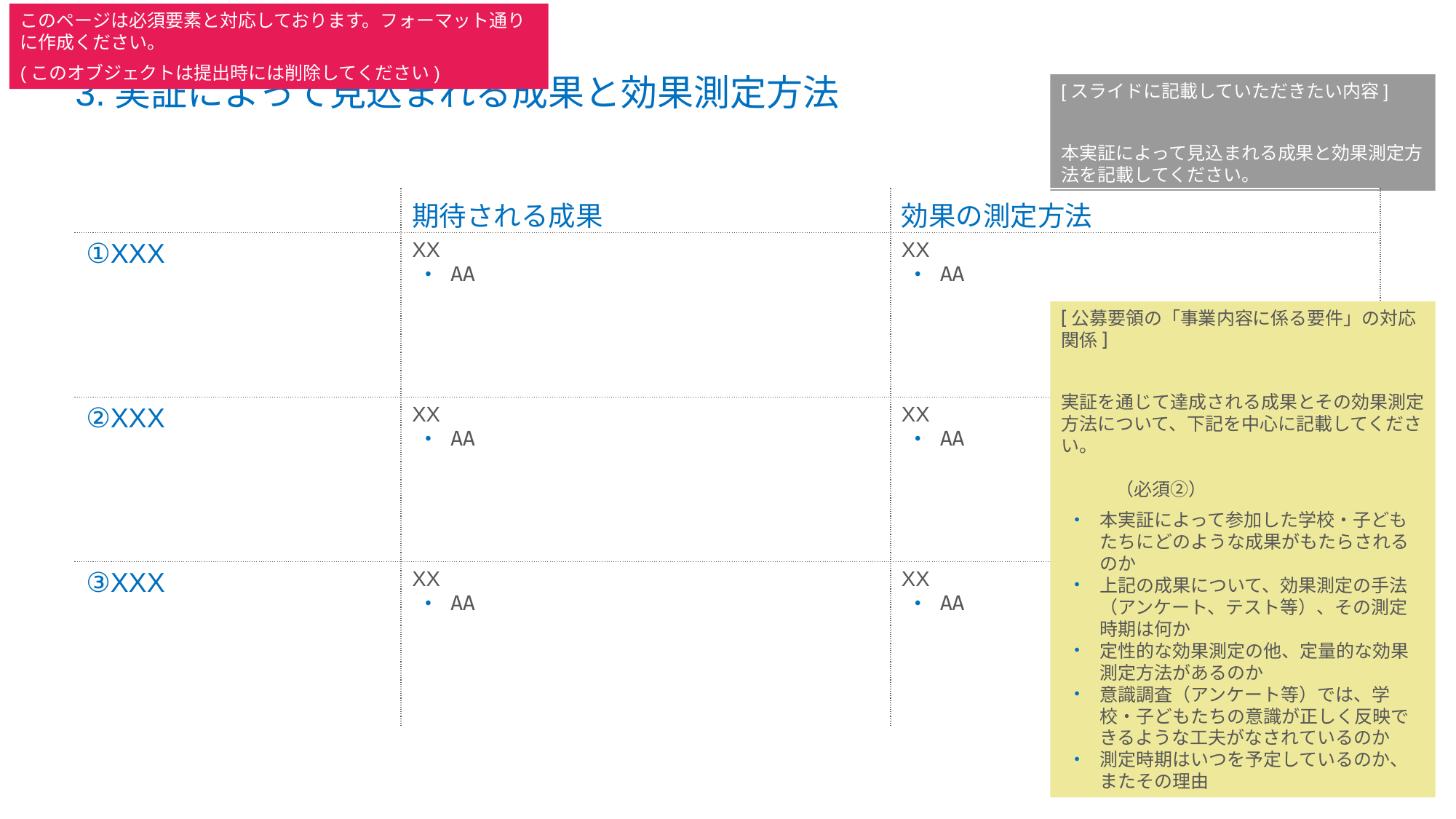

このページは必須要素と対応しております。フォーマット通りに作成ください。
(このオブジェクトは提出時には削除してください)
# 3.実証によって見込まれる成果と効果測定方法
[スライドに記載していただきたい内容]

本実証によって見込まれる成果と効果測定方法を記載してください。
|  | 期待される成果 | 効果の測定方法 |
| --- | --- | --- |
| ①XXX | XX AA | XX AA |
| ②XXX | XX AA | XX AA |
| ③XXX | XX AA | XX AA |
[公募要領の「事業内容に係る要件」の対応関係]

実証を通じて達成される成果とその効果測定方法について、下記を中心に記載してください。
　　　　　　　　　　　　　　　　　　　　　　（必須②）
本実証によって参加した学校・子どもたちにどのような成果がもたらされるのか
上記の成果について、効果測定の手法（アンケート、テスト等）、その測定時期は何か
定性的な効果測定の他、定量的な効果測定方法があるのか
意識調査（アンケート等）では、学校・子どもたちの意識が正しく反映できるような工夫がなされているのか
測定時期はいつを予定しているのか、またその理由